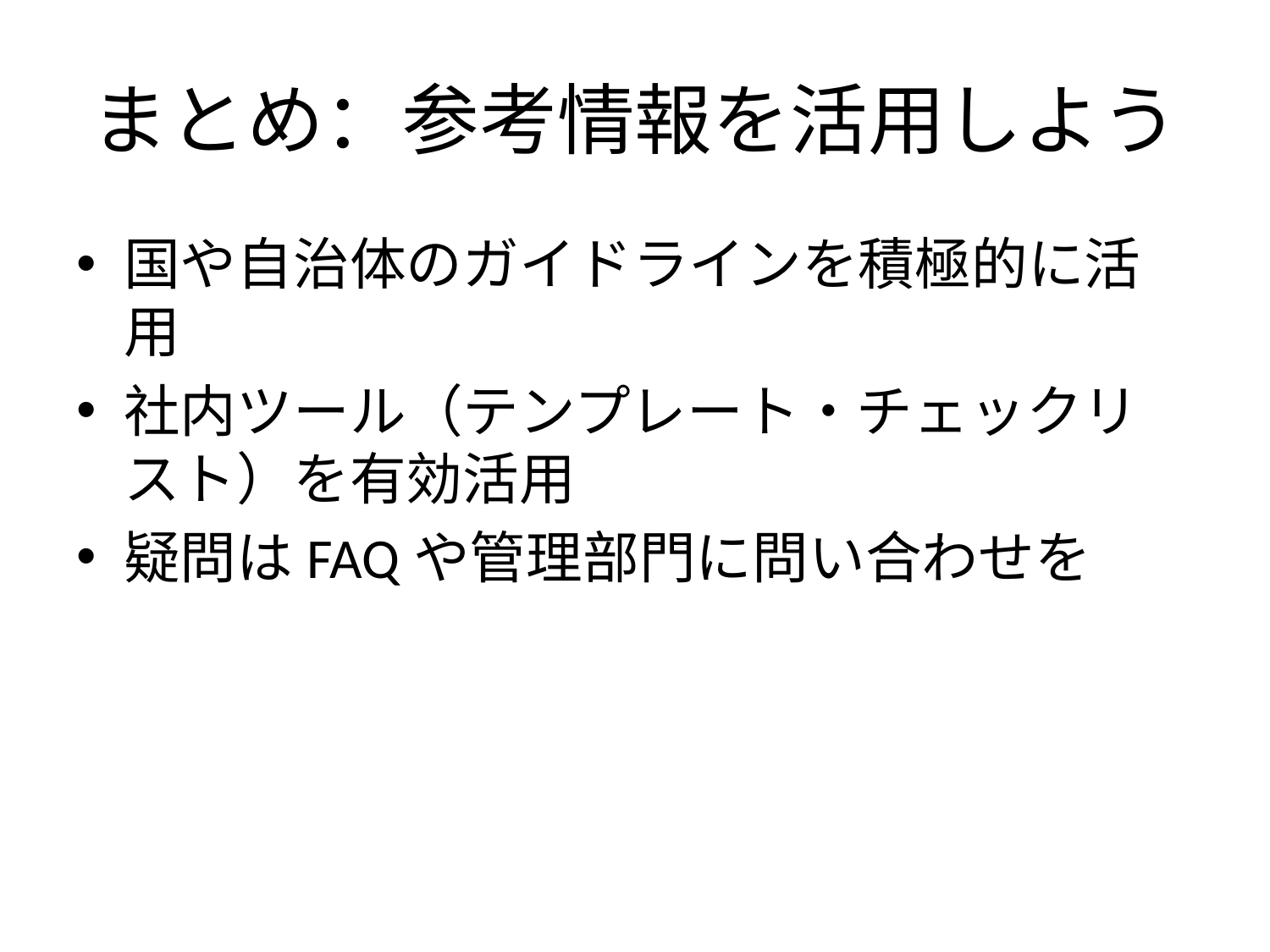

# まとめ：参考情報を活用しよう
国や自治体のガイドラインを積極的に活用
社内ツール（テンプレート・チェックリスト）を有効活用
疑問はFAQや管理部門に問い合わせを